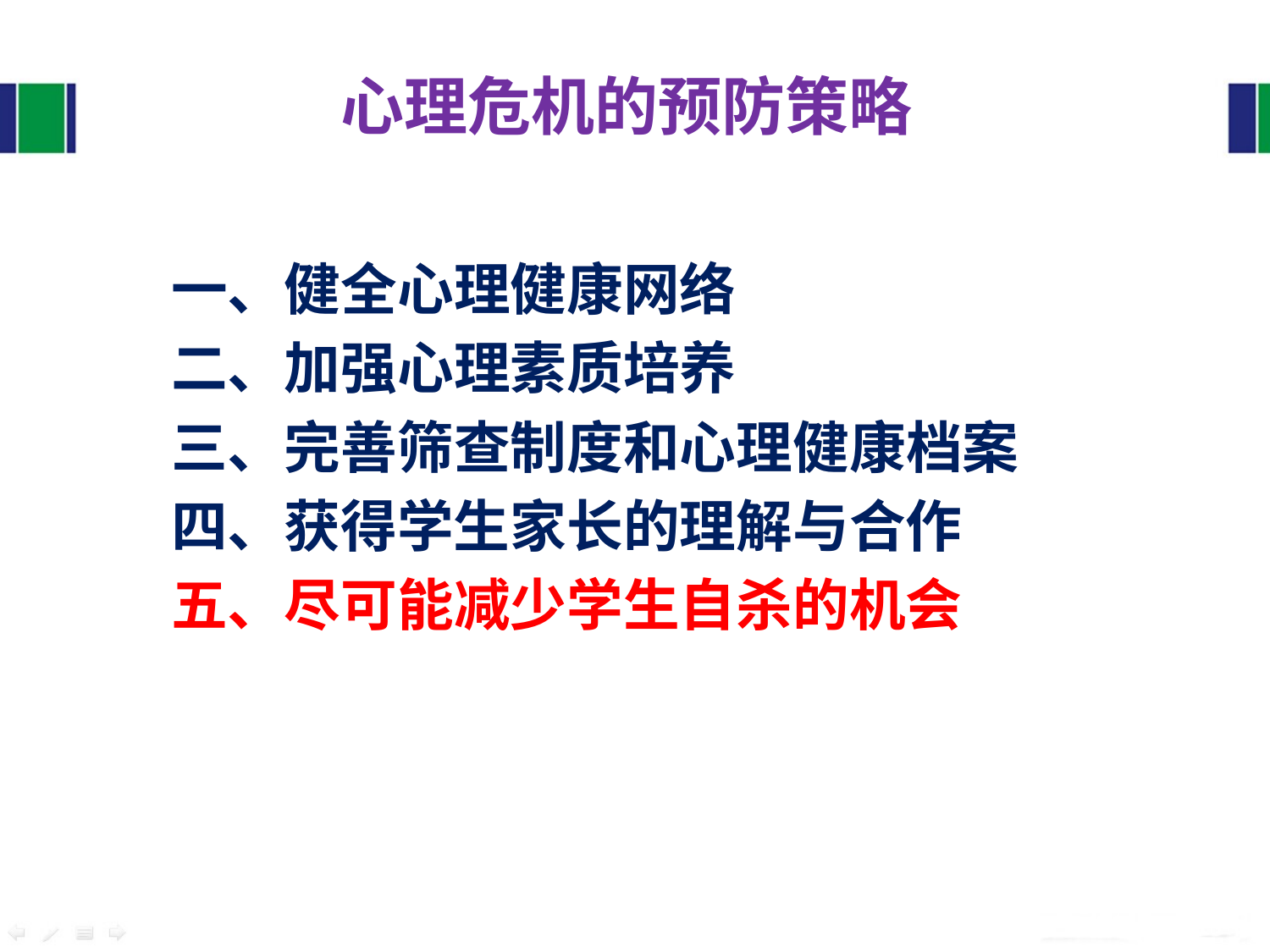

# 心理危机的预防策略

一、健全心理健康网络
二、加强心理素质培养
三、完善筛查制度和心理健康档案
四、获得学生家长的理解与合作
五、尽可能减少学生自杀的机会

87